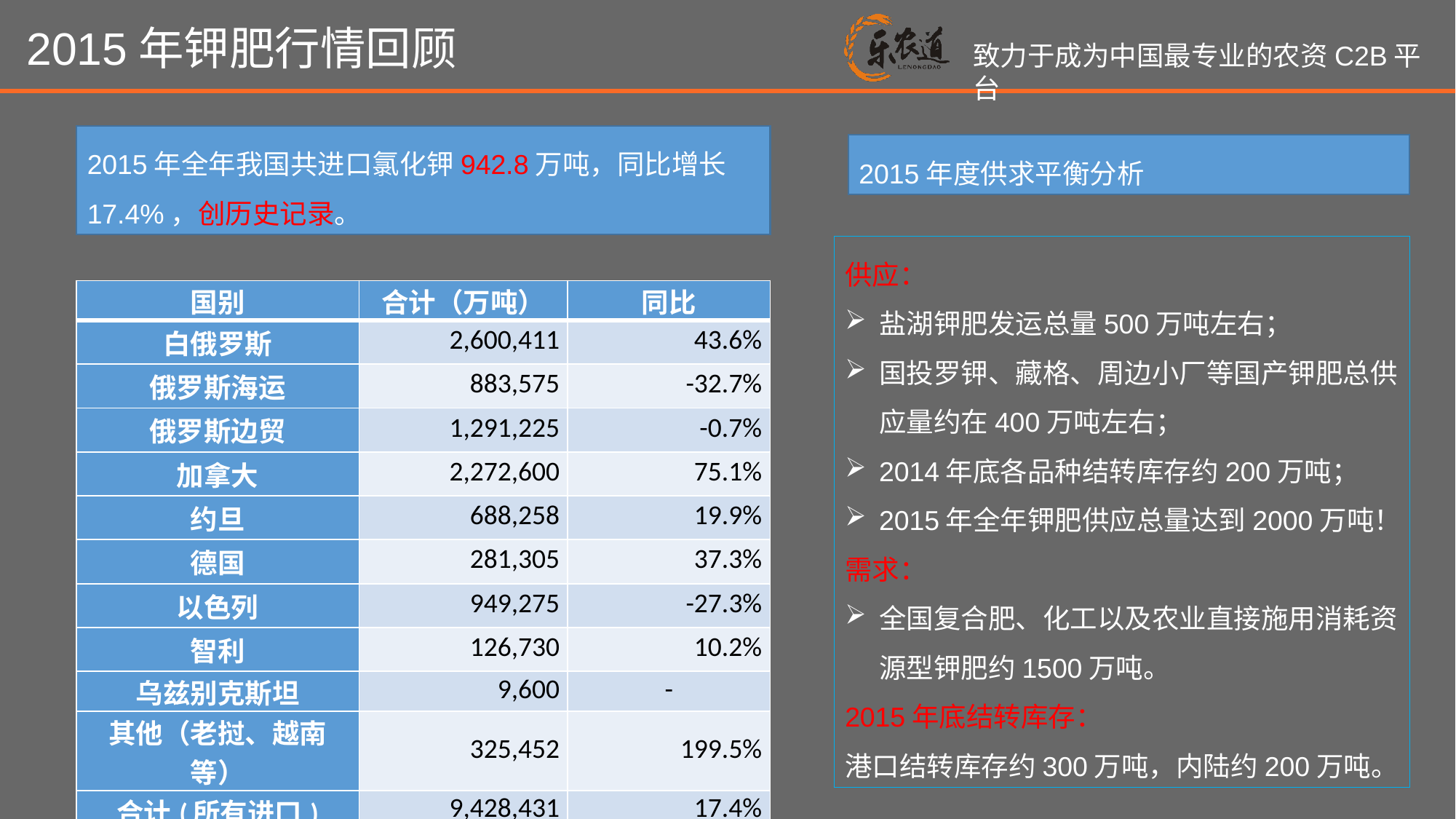

2015年钾肥行情回顾
2015年全年我国共进口氯化钾942.8万吨，同比增长17.4%，创历史记录。
2015年度供求平衡分析
供应：
盐湖钾肥发运总量500万吨左右；
国投罗钾、藏格、周边小厂等国产钾肥总供应量约在400万吨左右；
2014年底各品种结转库存约200万吨；
2015年全年钾肥供应总量达到2000万吨！
需求：
全国复合肥、化工以及农业直接施用消耗资源型钾肥约1500万吨。
2015年底结转库存：
港口结转库存约300万吨，内陆约200万吨。
| 国别 | 合计（万吨） | 同比 |
| --- | --- | --- |
| 白俄罗斯 | 2,600,411 | 43.6% |
| 俄罗斯海运 | 883,575 | -32.7% |
| 俄罗斯边贸 | 1,291,225 | -0.7% |
| 加拿大 | 2,272,600 | 75.1% |
| 约旦 | 688,258 | 19.9% |
| 德国 | 281,305 | 37.3% |
| 以色列 | 949,275 | -27.3% |
| 智利 | 126,730 | 10.2% |
| 乌兹别克斯坦 | 9,600 | - |
| 其他（老挝、越南等） | 325,452 | 199.5% |
| 合计(所有进口) | 9,428,431 | 17.4% |